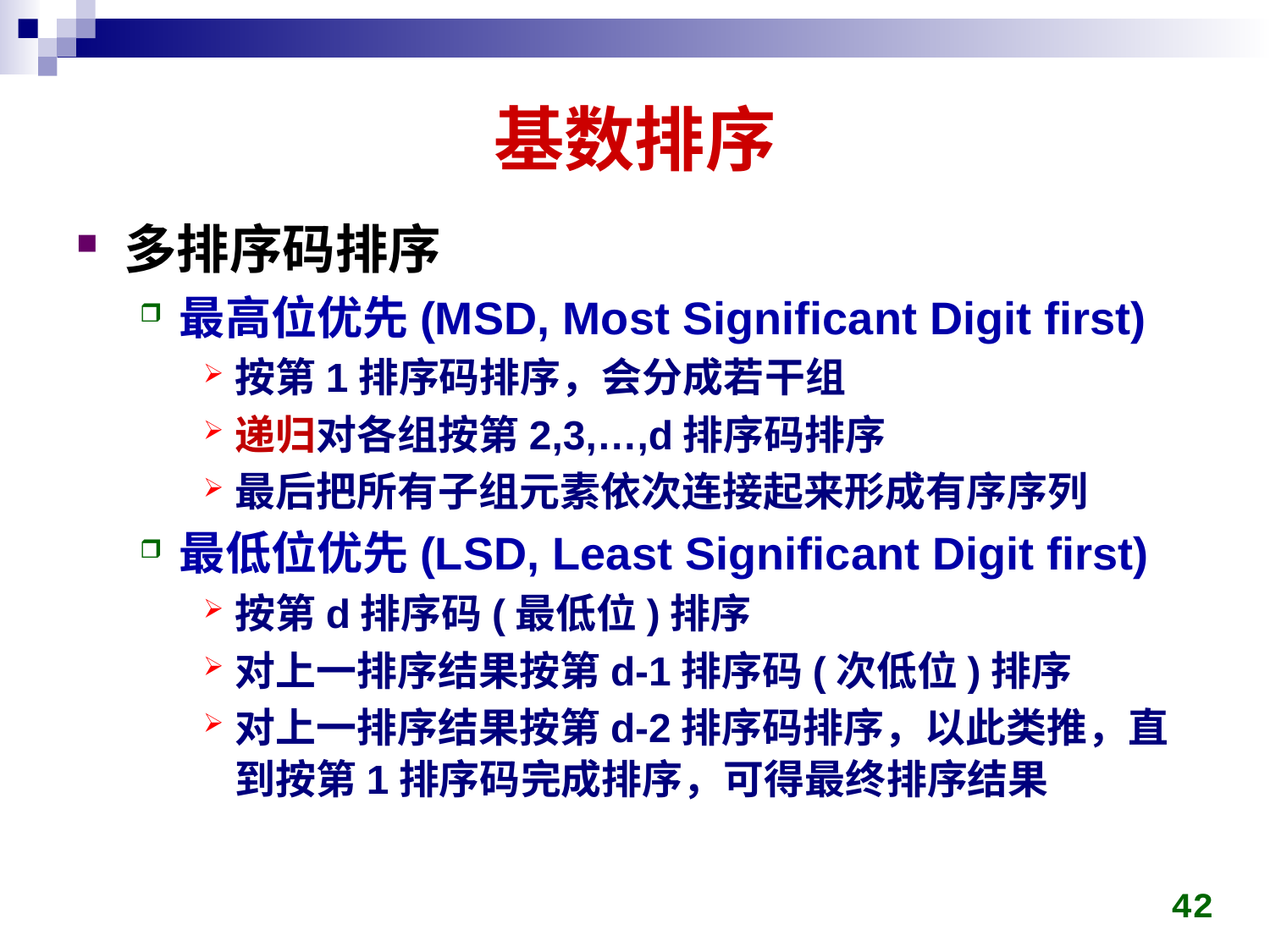

# 基数排序
多排序码排序
最高位优先(MSD, Most Significant Digit first)
按第1排序码排序，会分成若干组
递归对各组按第2,3,…,d排序码排序
最后把所有子组元素依次连接起来形成有序序列
最低位优先(LSD, Least Significant Digit first)
按第d排序码(最低位)排序
对上一排序结果按第d-1排序码(次低位)排序
对上一排序结果按第d-2排序码排序，以此类推，直到按第1排序码完成排序，可得最终排序结果

42